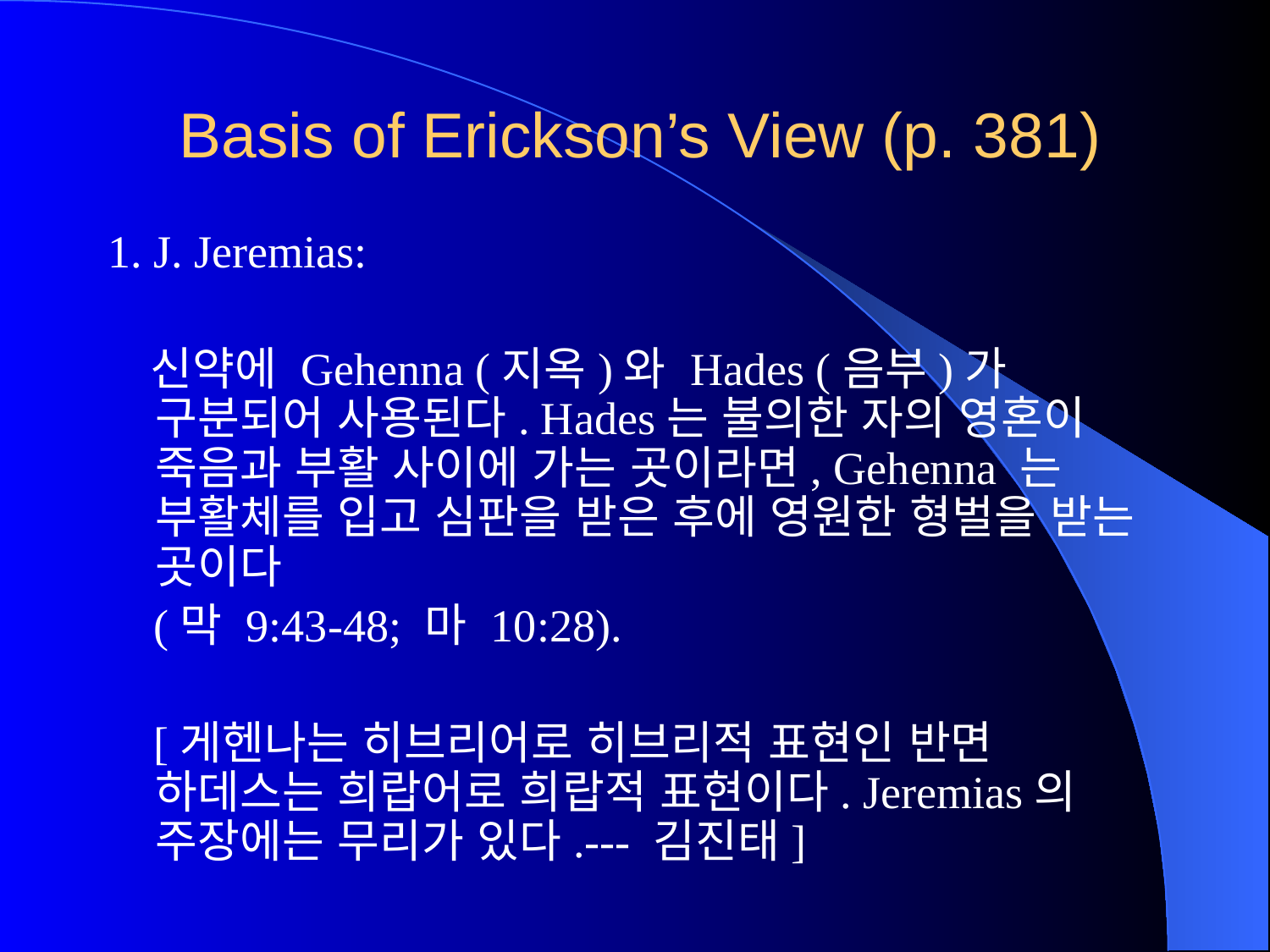

# Basis of Erickson’s View (p. 381)
1. J. Jeremias:

   신약에 Gehenna (지옥)와 Hades (음부)가 구분되어 사용된다. Hades는 불의한 자의 영혼이 죽음과 부활 사이에 가는 곳이라면, Gehenna 는 부활체를 입고 심판을 받은 후에 영원한 형벌을 받는 곳이다
    (막 9:43-48; 마 10:28).

    [게헨나는 히브리어로 히브리적 표현인 반면 하데스는 희랍어로 희랍적 표현이다. Jeremias의 주장에는 무리가 있다.--- 김진태]